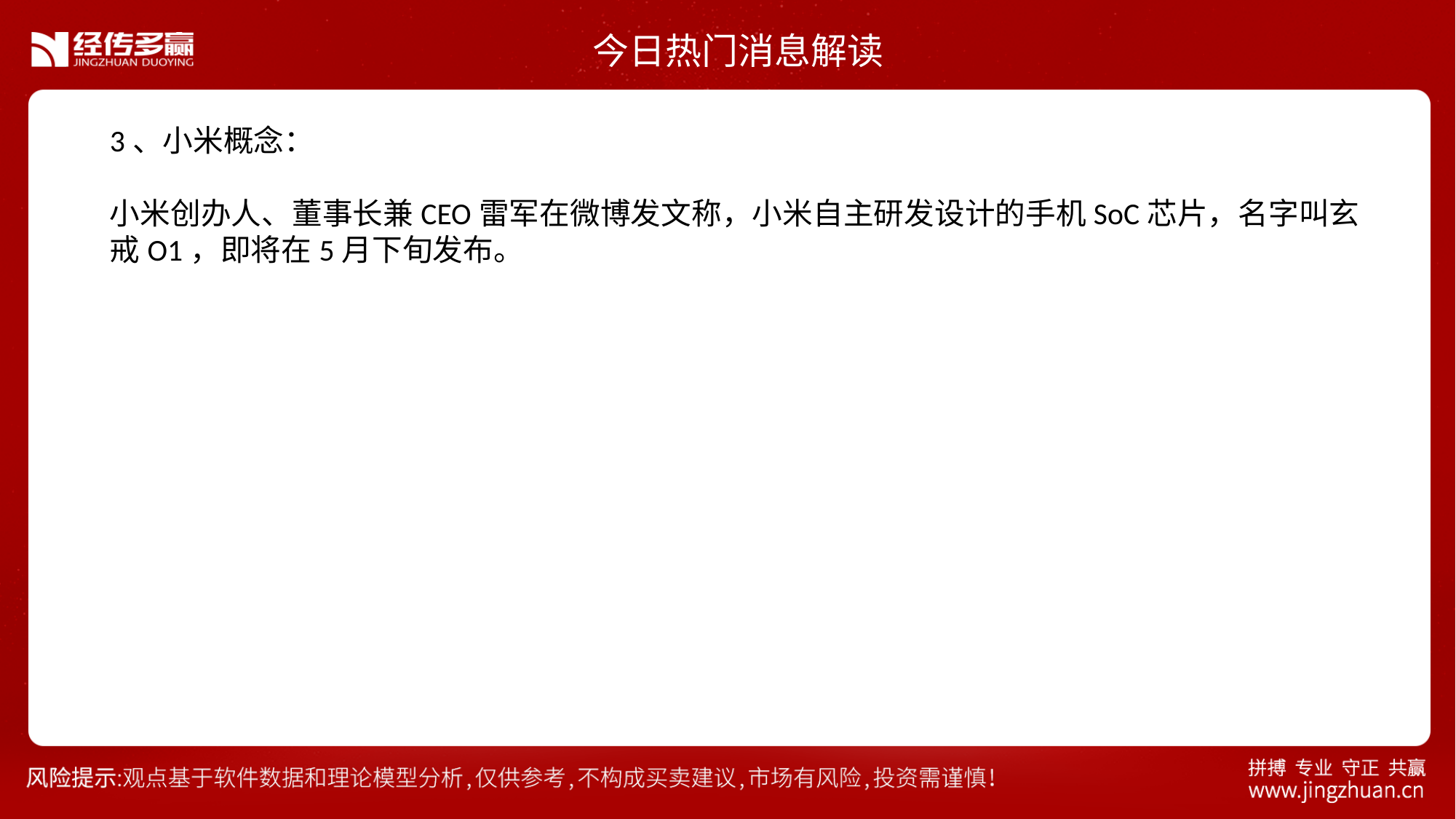

今日热门消息解读
3、小米概念：

小米创办人、董事长兼CEO雷军在微博发文称，小米自主研发设计的手机SoC芯片，名字叫玄戒O1，即将在5月下旬发布。